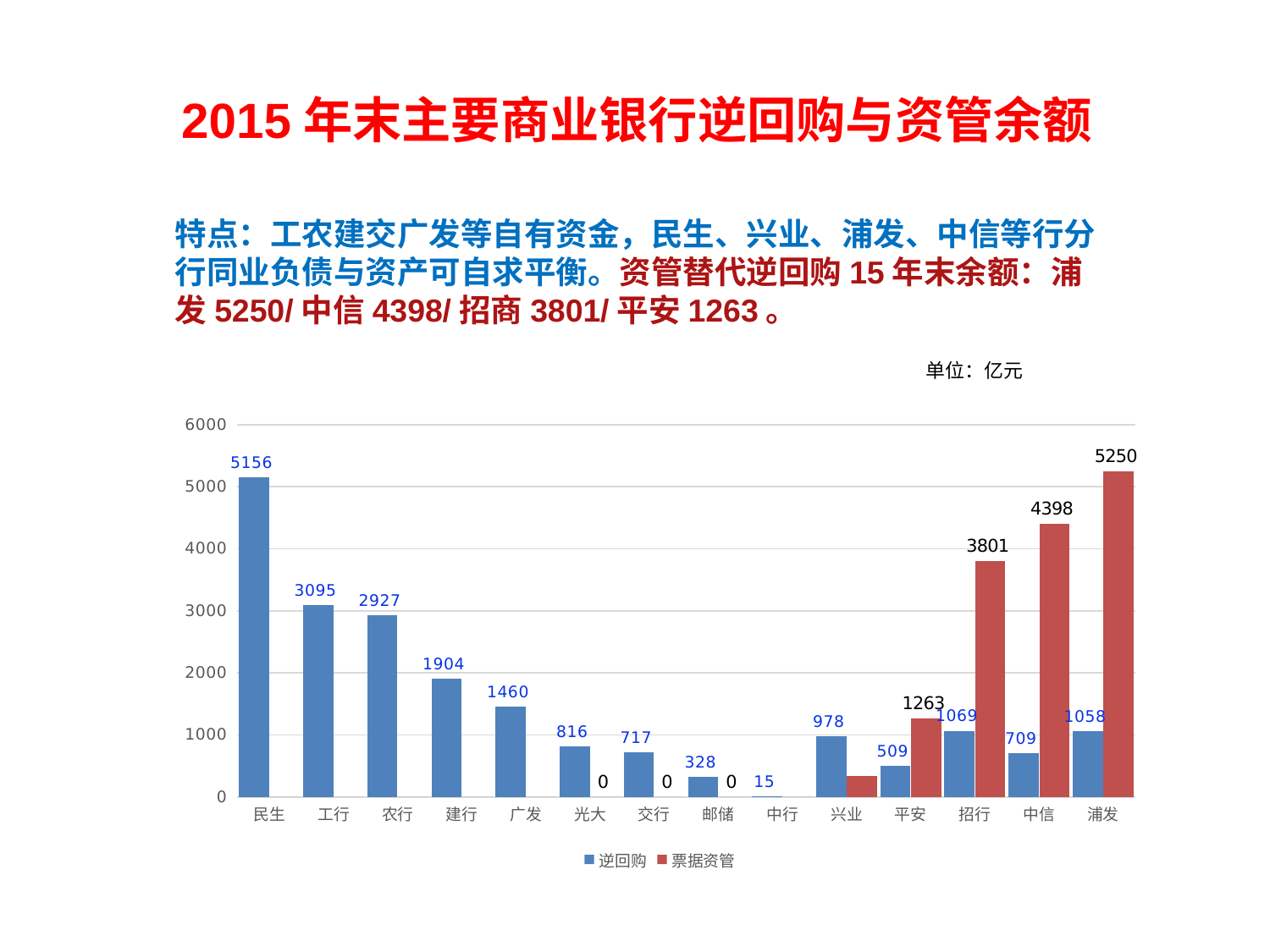

2015年末主要商业银行逆回购与资管余额
特点：工农建交广发等自有资金，民生、兴业、浦发、中信等行分行同业负债与资产可自求平衡。资管替代逆回购15年末余额：浦发5250/中信4398/招商3801/平安1263。
    单位：亿元

### Chart

| Category | 逆回购 | 票据资管 |
|---|---|---|
| 民生 | 5155.85 | 0.0 |
| 工行 | 3094.7 | 0.0 |
| 农行 | 2927.4 | 0.0 |
| 建行 | 1904.3799999999999 | 0.0 |
| 广发 | 1459.8899999999999 | 0.0 |
| 光大 | 816.0 | 0.0 |
| 交行 | 716.8599999999993 | 0.0 |
| 邮储 | 327.96 | 0.0 |
| 中行 | 15.27 | 0.0 |
| 兴业 | 978.3860873809995 | 335.15152524719946 |
| 平安 | 508.61 | 1263.22 |
| 招行 | 1068.79 | 3800.9011280000022 |
| 中信 | 708.5 | 4398.1 |
| 浦发 | 1057.84 | 5249.969999999999 |